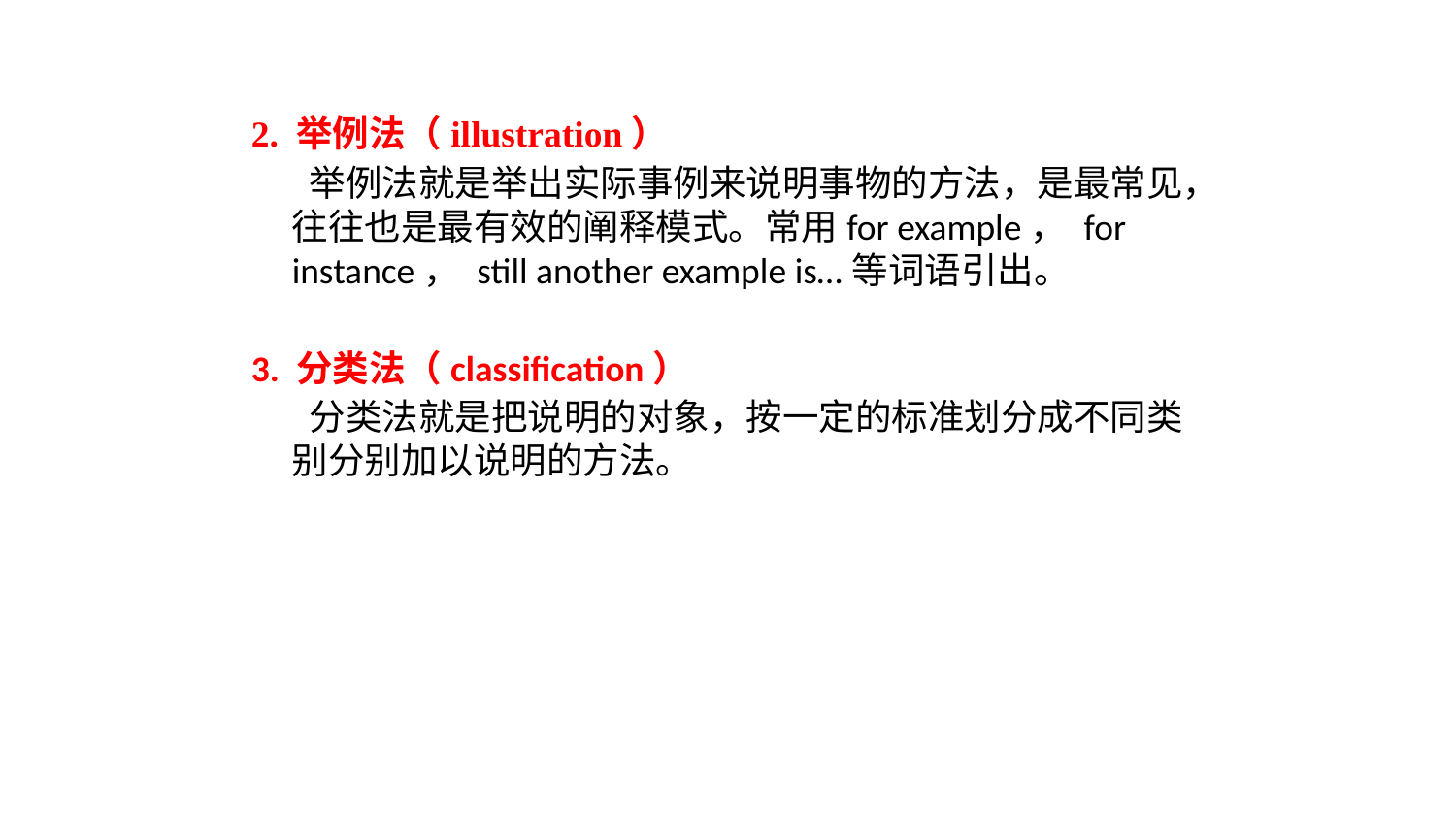

2. 举例法（illustration）
      举例法就是举出实际事例来说明事物的方法，是最常见，往往也是最有效的阐释模式。常用for example， for instance， still another example is…等词语引出。

3. 分类法（classification）
      分类法就是把说明的对象，按一定的标准划分成不同类别分别加以说明的方法。